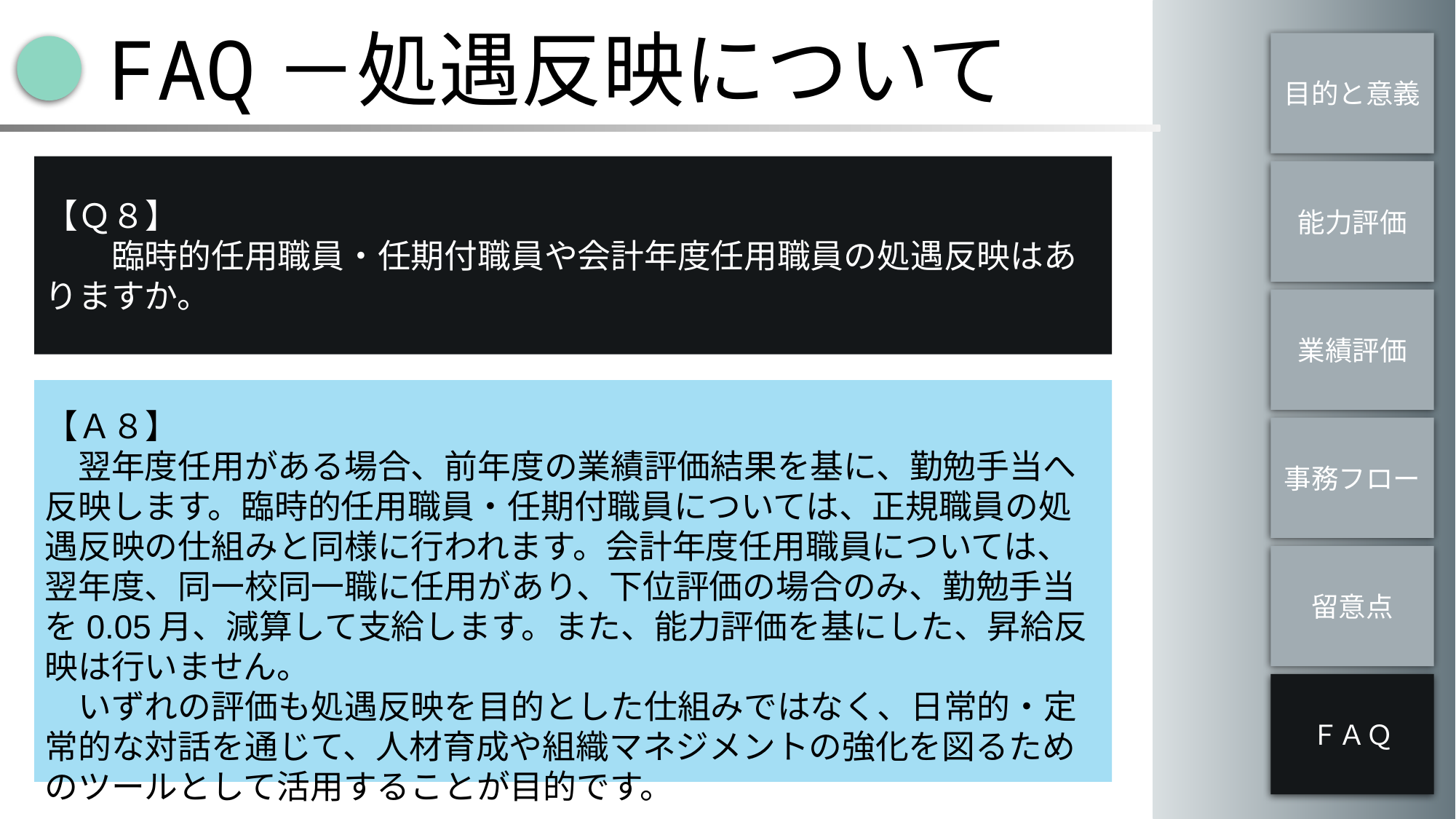

FAQ－処遇反映について
目的と意義

【Ｑ８】
　　臨時的任用職員・任期付職員や会計年度任用職員の処遇反映はありますか。
能力評価
業績評価

【Ａ８】
　翌年度任用がある場合、前年度の業績評価結果を基に、勤勉手当へ反映します。臨時的任用職員・任期付職員については、正規職員の処遇反映の仕組みと同様に行われます。会計年度任用職員については、翌年度、同一校同一職に任用があり、下位評価の場合のみ、勤勉手当を0.05月、減算して支給します。また、能力評価を基にした、昇給反映は行いません。
　いずれの評価も処遇反映を目的とした仕組みではなく、日常的・定常的な対話を通じて、人材育成や組織マネジメントの強化を図るためのツールとして活用することが目的です。

事務フロー
留意点
ＦＡＱ